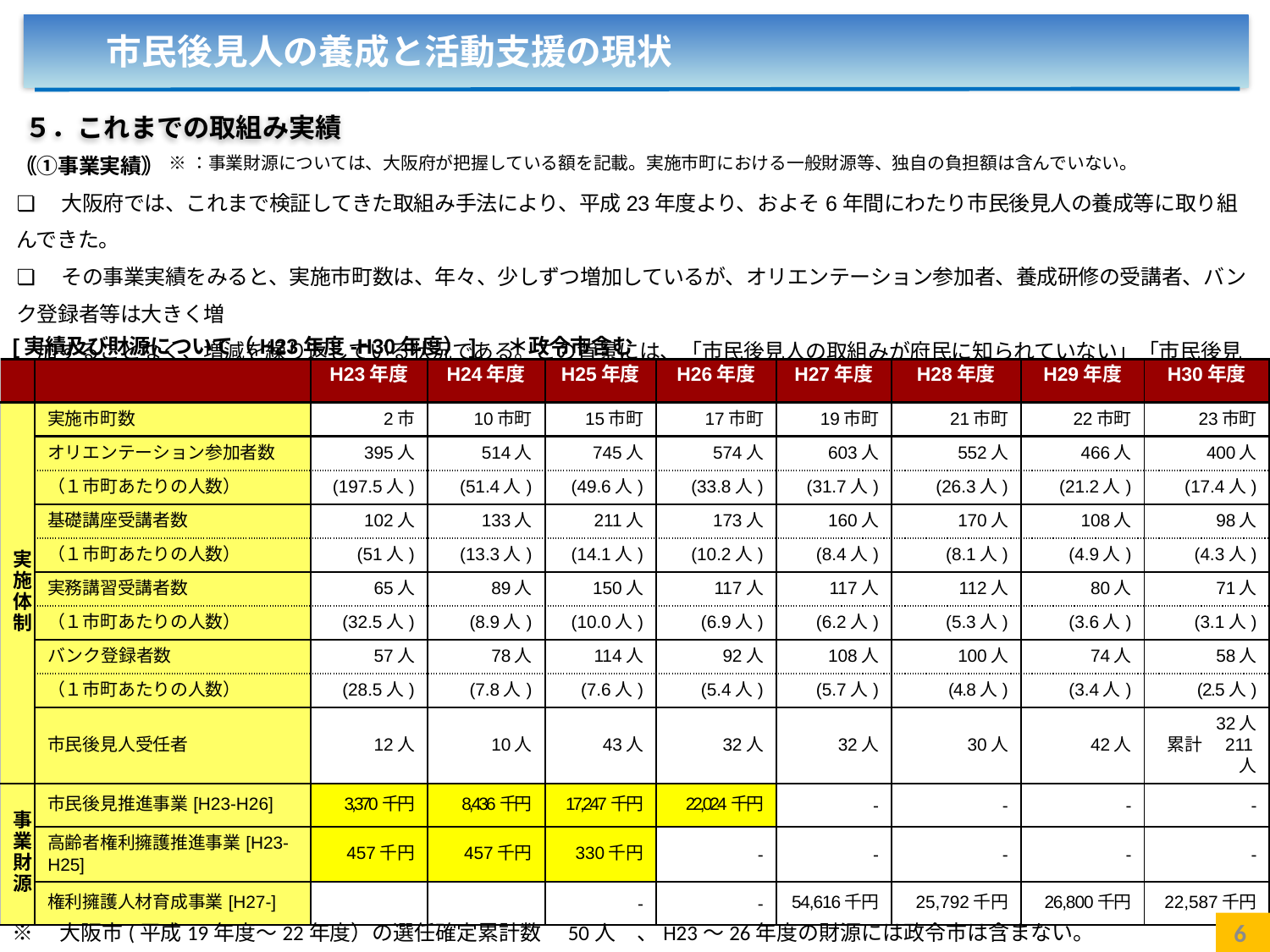

市民後見人の養成と活動支援の現状
 ５．これまでの取組み実績
｟➀事業実績｠
❏　大阪府では、これまで検証してきた取組み手法により、平成23年度より、およそ6年間にわたり市民後見人の養成等に取り組んできた。
❏　その事業実績をみると、実施市町数は、年々、少しずつ増加しているが、オリエンテーション参加者、養成研修の受講者、バンク登録者等は大きく増
　加することなく、増減を繰り返している状況である。この背景には、「市民後見人の取組みが府民に知られていない」「市民後見人の受任者が少ない」等、府民への浸透が未だ進んでいないことが要因にあるのではないかと考えられる。
※：事業財源については、大阪府が把握している額を記載。実施市町における一般財源等、独自の負担額は含んでいない。
[実績及び財源について（H23年度-H30年度）] 　＊政令市含む
|  |  | H23年度 | H24年度 | H25年度 | H26年度 | H27年度 | H28年度 | H29年度 | H30年度 |
| --- | --- | --- | --- | --- | --- | --- | --- | --- | --- |
| 実施体制 | 実施市町数 | 2市 | 10市町 | 15市町 | 17市町 | 19市町 | 21市町 | 22市町 | 23市町 |
|  | オリエンテーション参加者数 | 395人 | 514人 | 745人 | 574人 | 603人 | 552人 | 466人 | 400人 |
|  | （１市町あたりの人数） | (197.5人) | (51.4人) | (49.6人) | (33.8人) | (31.7人) | (26.3人) | (21.2人) | (17.4人) |
|  | 基礎講座受講者数 | 102人 | 133人 | 211人 | 173人 | 160人 | 170人 | 108人 | 98人 |
|  | （１市町あたりの人数） | (51人) | (13.3人) | (14.1人) | (10.2人) | (8.4人) | (8.1人) | (4.9人) | (4.3人) |
|  | 実務講習受講者数 | 65人 | 89人 | 150人 | 117人 | 117人 | 112人 | 80人 | 71人 |
|  | （１市町あたりの人数） | (32.5人) | (8.9人) | (10.0人) | (6.9人) | (6.2人) | (5.3人) | (3.6人) | (3.1人) |
|  | バンク登録者数 | 57人 | 78人 | 114人 | 92人 | 108人 | 100人 | 74人 | 58人 |
|  | （１市町あたりの人数） | (28.5人) | (7.8人) | (7.6人) | (5.4人) | (5.7人) | (4.8人) | (3.4人) | (2.5人) |
|  | 市民後見人受任者 | 12人 | 10人 | 43人 | 32人 | 32人 | 30人 | 42人 | 32人 累計　211人 |
| 事業財源 | 市民後見推進事業[H23-H26] | 3,370千円 | 8,436千円 | 17,247千円 | 22,024千円 | - | - | - | - |
|  | 高齢者権利擁護推進事業[H23-H25] | 457千円 | 457千円 | 330千円 | - | - | - | - | - |
|  | 権利擁護人材育成事業[H27-] |  |  | - | - | 54,616千円 | 25,792千円 | 26,800千円 | 22,587千円 |
6
※　大阪市(平成19年度～22年度）の選任確定累計数　50人　、H23～26年度の財源には政令市は含まない。